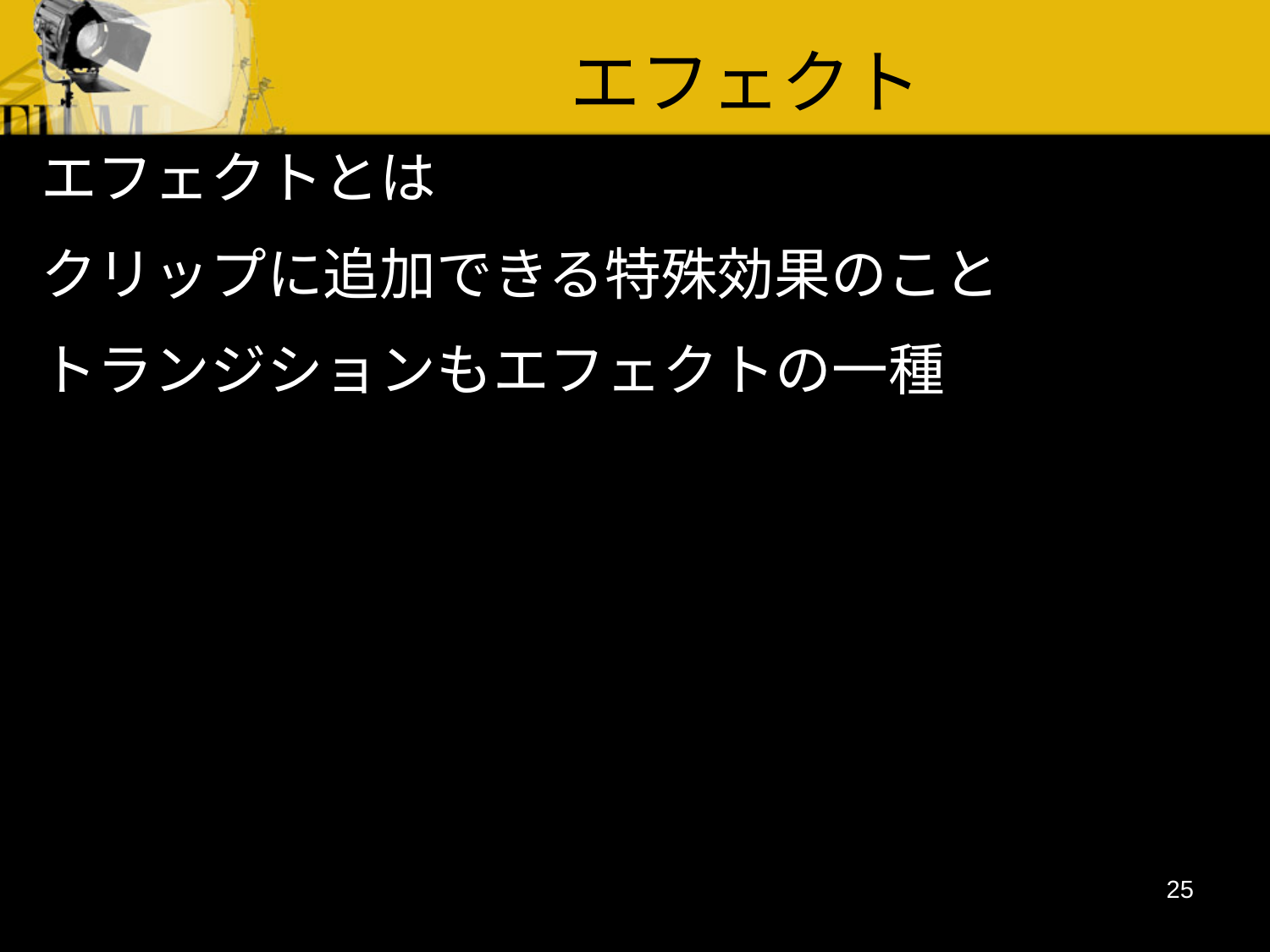

エフェクト
エフェクトとは
クリップに追加できる特殊効果のこと
トランジションもエフェクトの一種
25